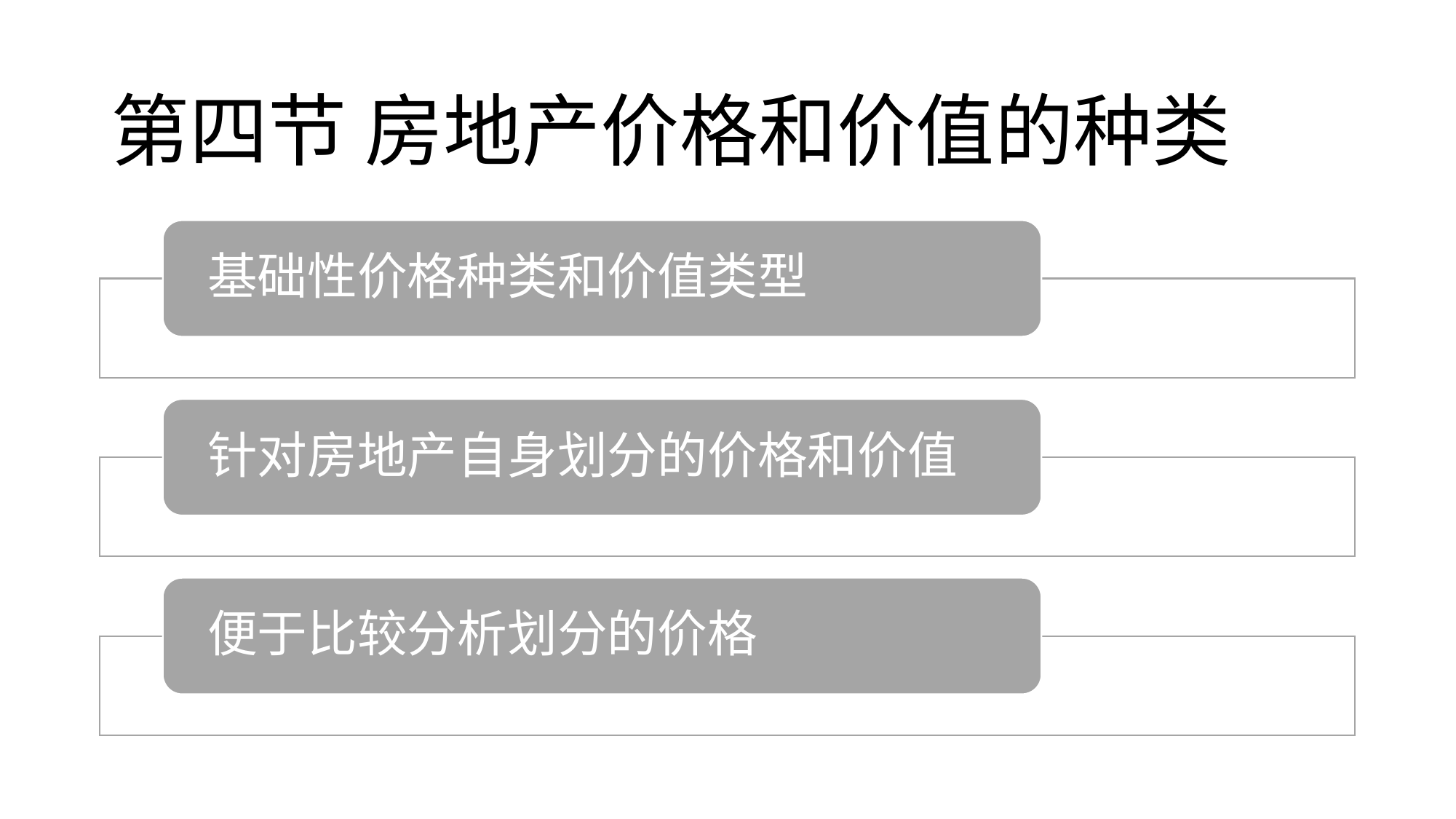

# 第四节 房地产价格和价值的种类
基础性价格种类和价值类型
针对房地产自身划分的价格和价值
便于比较分析划分的价格